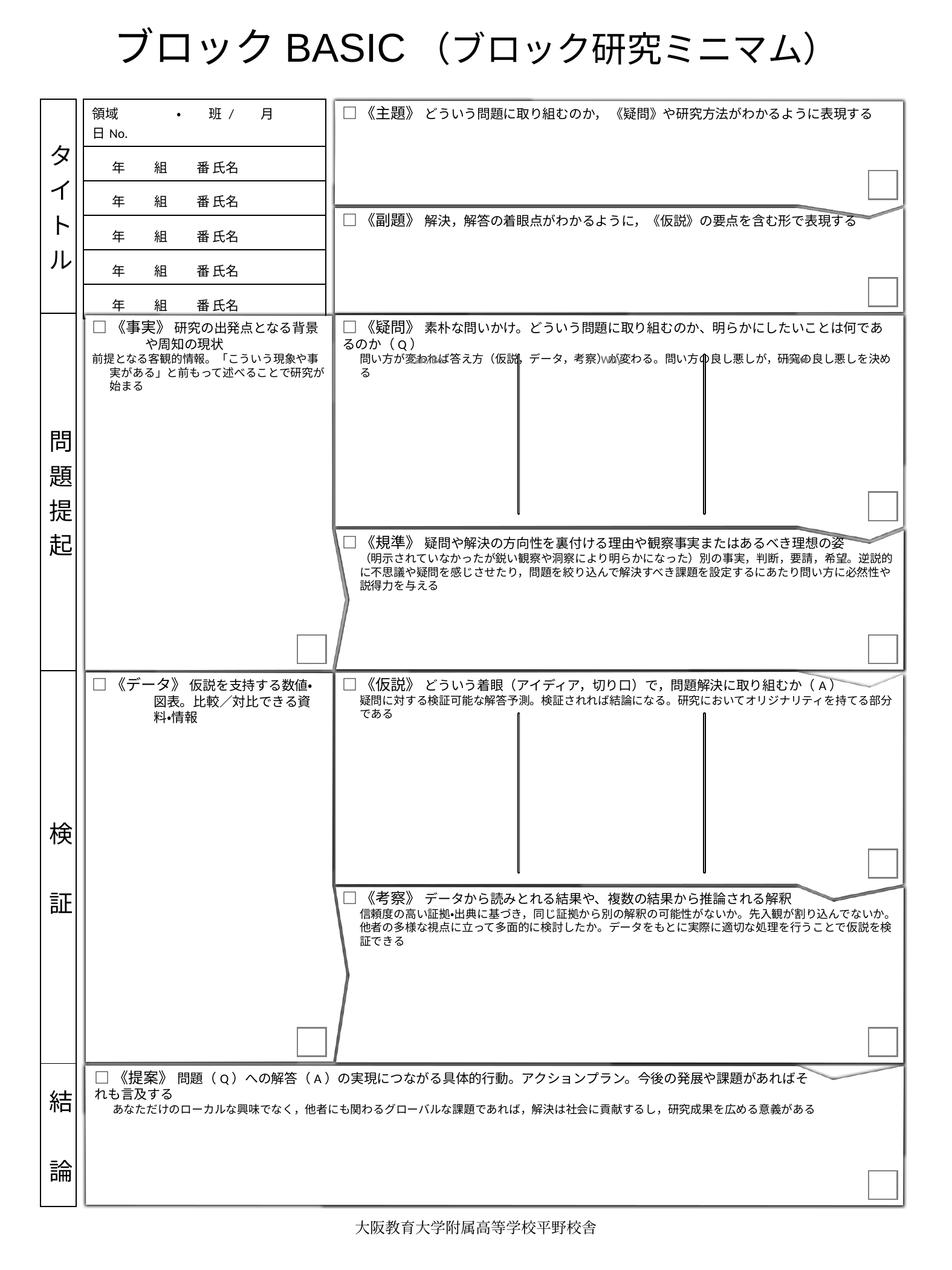

# ブロックBASIC（ブロック研究ミニマム）
| タイトル |
| --- |
| 問題提起 |
| 検　証 |
| 結　論 |
| 領域　　　 　・　 班 / 月　　　日No. |
| --- |
| 年 　　組 　　番 氏名 |
| 年 　　組 　　番 氏名 |
| 年 　　組 　　番 氏名 |
| 年 　　組 　　番 氏名 |
| 年 　　組 　　番 氏名 |
□《主題》 どういう問題に取り組むのか， 《疑問》や研究方法がわかるように表現する

□《副題》 解決，解答の着眼点がわかるように，《仮説》の要点を含む形で表現する

□《事実》 研究の出発点となる背景や周知の現状
前提となる客観的情報。「こういう現象や事実がある」と前もって述べることで研究が始まる
□《疑問》 素朴な問いかけ。どういう問題に取り組むのか、明らかにしたいことは何であるのか（Q）
問い方が変われば答え方（仮説，データ，考察）が変わる。問い方の良し悪しが，研究の良し悪しを決める
Can/Be
Why
How

□《規準》 疑問や解決の方向性を裏付ける理由や観察事実またはあるべき理想の姿
（明示されていなかったが鋭い観察や洞察により明らかになった）別の事実，判断，要請，希望。逆説的に不思議や疑問を感じさせたり，問題を絞り込んで解決すべき課題を設定するにあたり問い方に必然性や説得力を与える

□《データ》 仮説を支持する数値・図表。比較／対比できる資料・情報

□《仮説》 どういう着眼（アイディア，切り口）で，問題解決に取り組むか（A）
疑問に対する検証可能な解答予測。検証されれば結論になる。研究においてオリジナリティを持てる部分である

□《考察》 データから読みとれる結果や、複数の結果から推論される解釈
信頼度の高い証拠・出典に基づき，同じ証拠から別の解釈の可能性がないか。先入観が割り込んでないか。他者の多様な視点に立って多面的に検討したか。データをもとに実際に適切な処理を行うことで仮説を検証できる

□《提案》 問題（Q）への解答（A）の実現につながる具体的行動。アクションプラン。今後の発展や課題があればそれも言及する
あなただけのローカルな興味でなく，他者にも関わるグローバルな課題であれば，解決は社会に貢献するし，研究成果を広める意義がある

大阪教育大学附属高等学校平野校舎